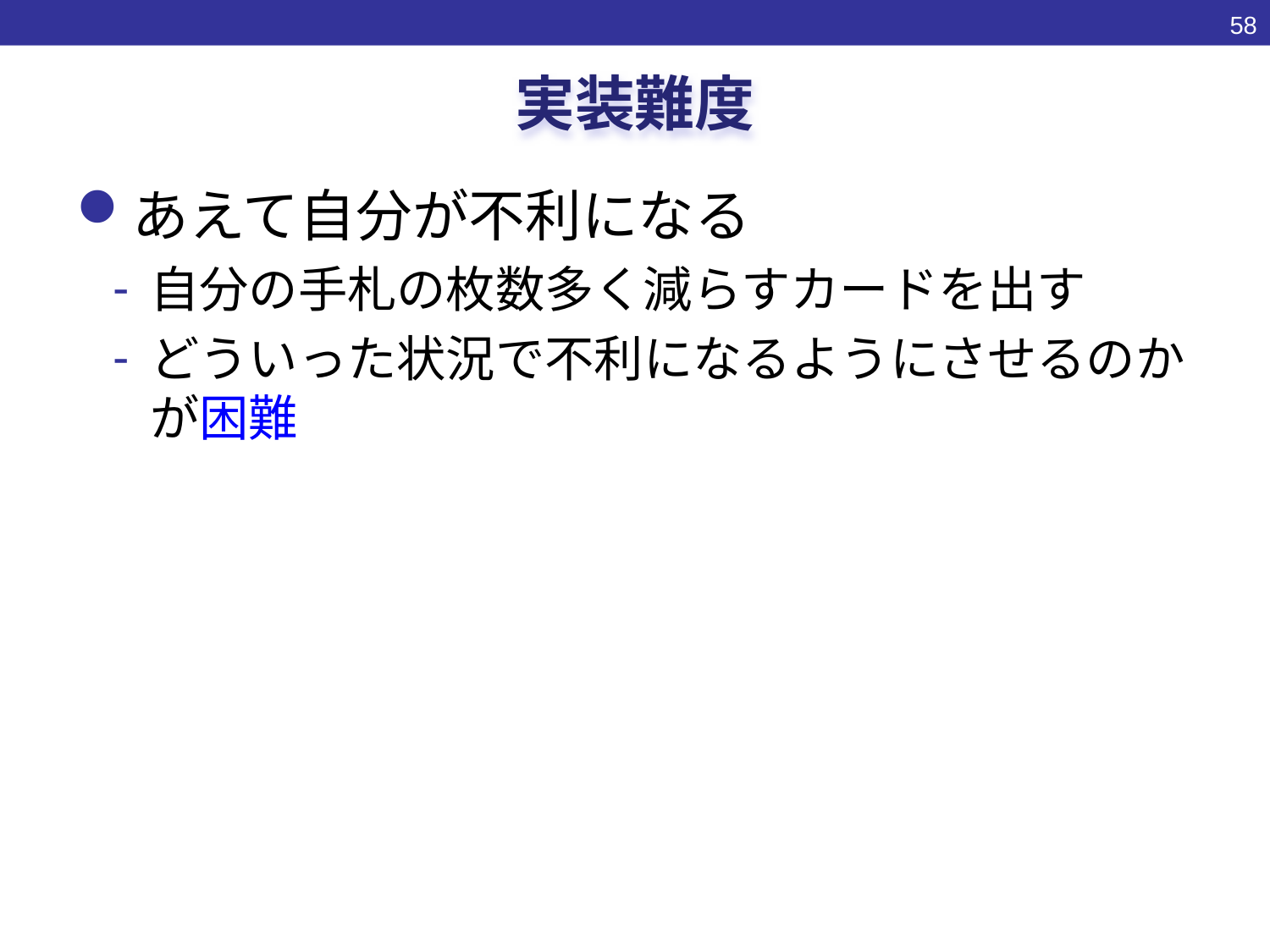

58
# 実装難度
あえて自分が不利になる
自分の手札の枚数多く減らすカードを出す
どういった状況で不利になるようにさせるのかが困難